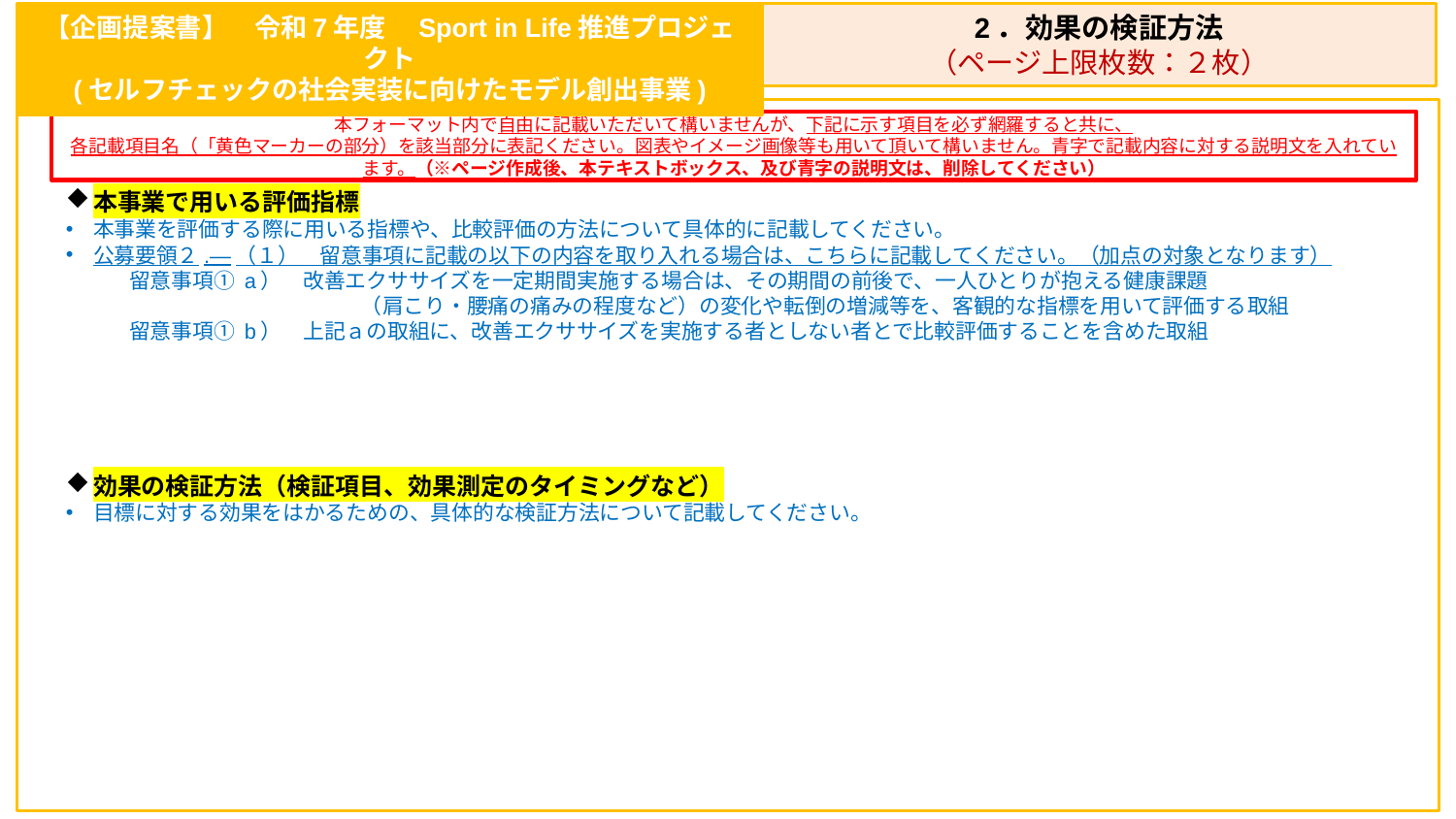

【企画提案書】　令和7年度　Sport in Life推進プロジェクト
(セルフチェックの社会実装に向けたモデル創出事業)

2．効果の検証方法
（ページ上限枚数：２枚）

本フォーマット内で自由に記載いただいて構いませんが、下記に示す項目を必ず網羅すると共に、
各記載項目名（「黄色マーカーの部分）を該当部分に表記ください。図表やイメージ画像等も用いて頂いて構いません。青字で記載内容に対する説明文を入れています。（※ページ作成後、本テキストボックス、及び青字の説明文は、削除してください）
本事業で用いる評価指標
本事業を評価する際に用いる指標や、比較評価の方法について具体的に記載してください。
公募要領２.―（１）　留意事項に記載の以下の内容を取り入れる場合は、こちらに記載してください。（加点の対象となります）
　　　留意事項① a）　改善エクササイズを一定期間実施する場合は、その期間の前後で、一人ひとりが抱える健康課題
　　　　　　　　　　　　　　（肩こり・腰痛の痛みの程度など）の変化や転倒の増減等を、客観的な指標を用いて評価する取組
　　　留意事項① b）　上記ａの取組に、改善エクササイズを実施する者としない者とで比較評価することを含めた取組

効果の検証方法（検証項目、効果測定のタイミングなど）
目標に対する効果をはかるための、具体的な検証方法について記載してください。